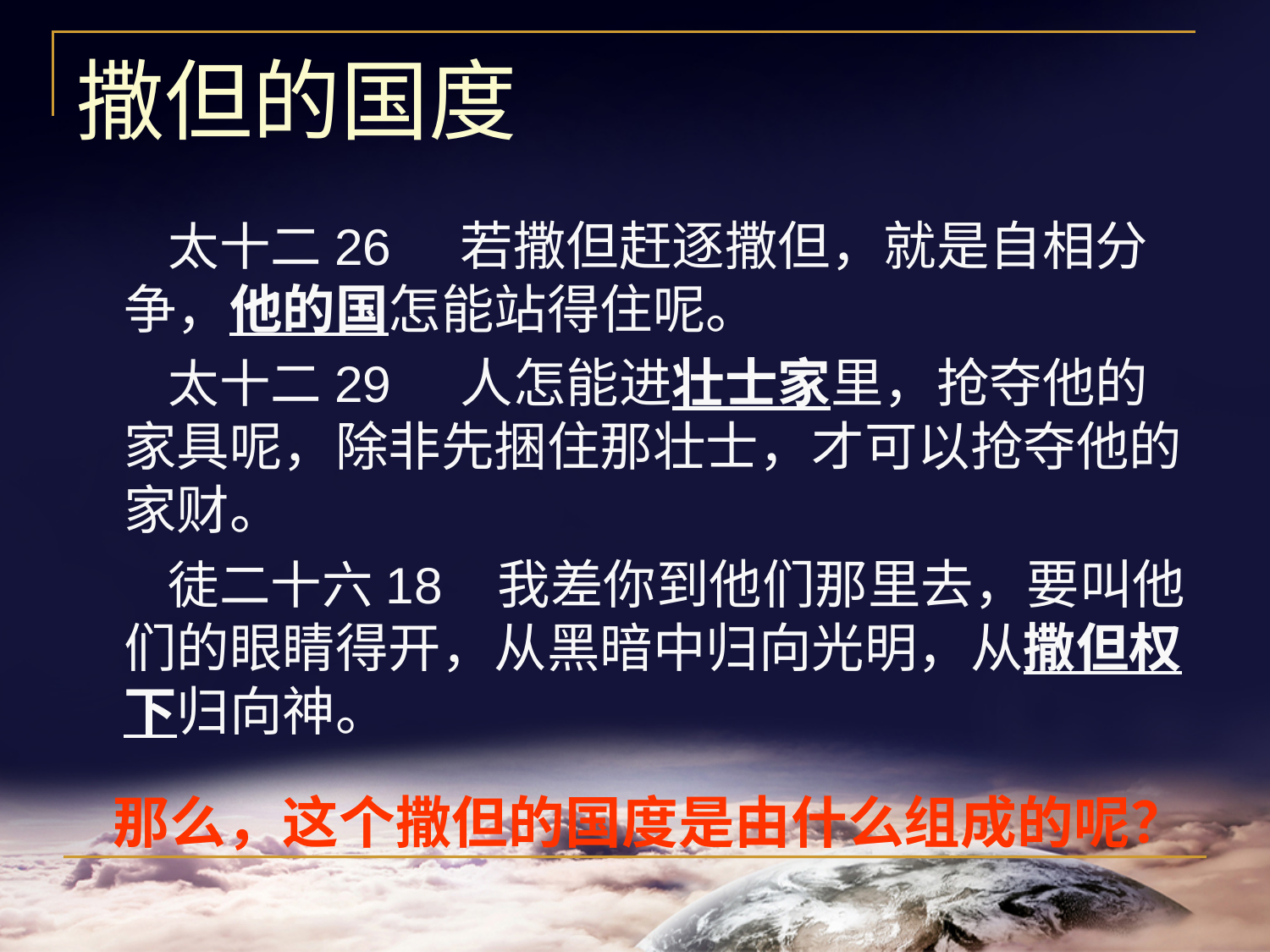

# 撒但的国度
       太十二26    若撒但赶逐撒但，就是自相分争，他的国怎能站得住呢。
       太十二29    人怎能进壮士家里，抢夺他的家具呢，除非先捆住那壮士，才可以抢夺他的家财。
       徒二十六18   我差你到他们那里去，要叫他们的眼睛得开，从黑暗中归向光明，从撒但权下归向神。

  那么，这个撒但的国度是由什么组成的呢？